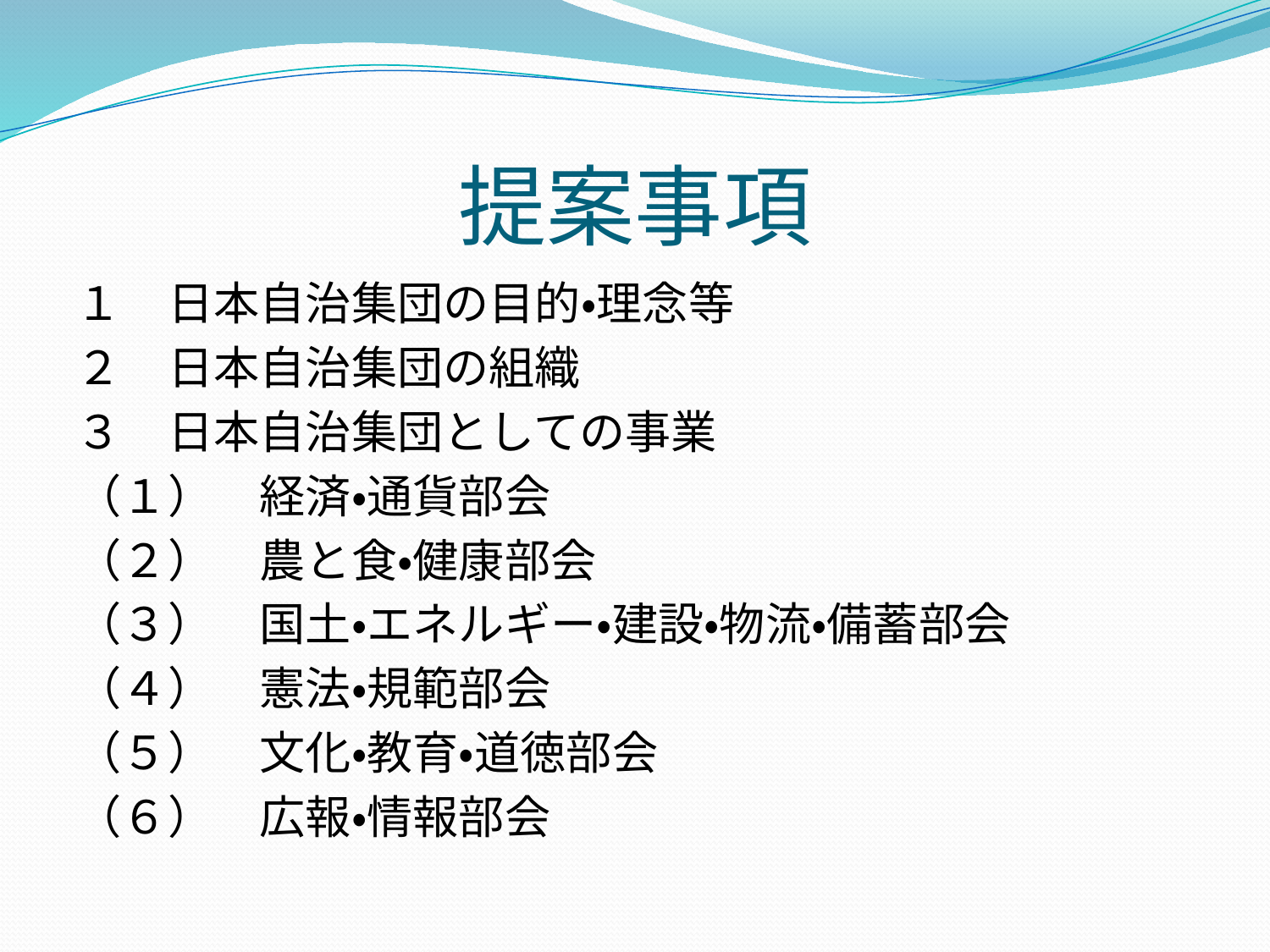

# 提案事項
１　日本自治集団の目的・理念等
２　日本自治集団の組織
３　日本自治集団としての事業
（１）　経済・通貨部会
（２）　農と食・健康部会
（３）　国土・エネルギー・建設・物流・備蓄部会
（４）　憲法・規範部会
（５）　文化・教育・道徳部会
（６）　広報・情報部会